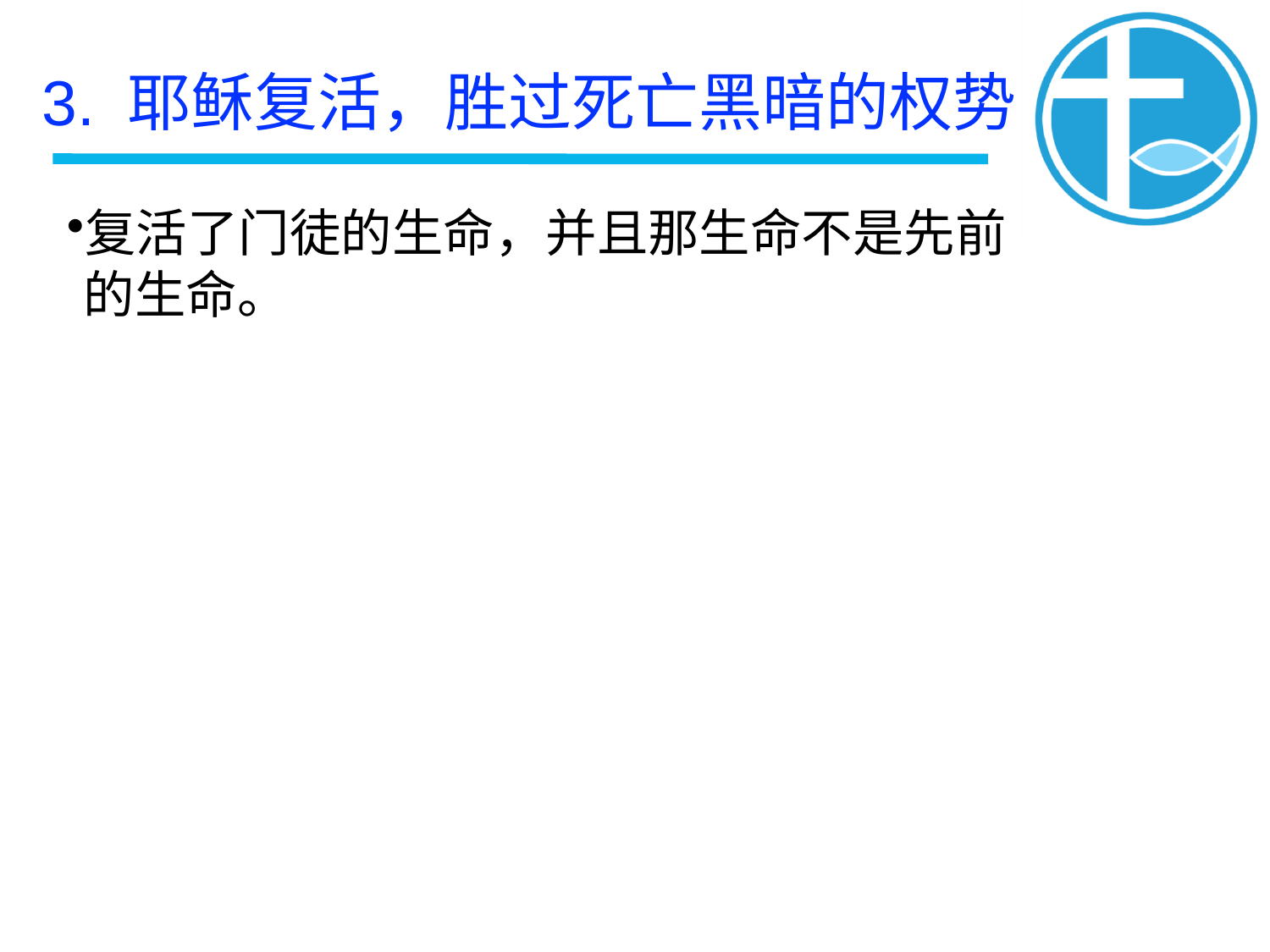

3. 耶稣复活，胜过死亡黑暗的权势
复活了门徒的生命，并且那生命不是先前的生命。